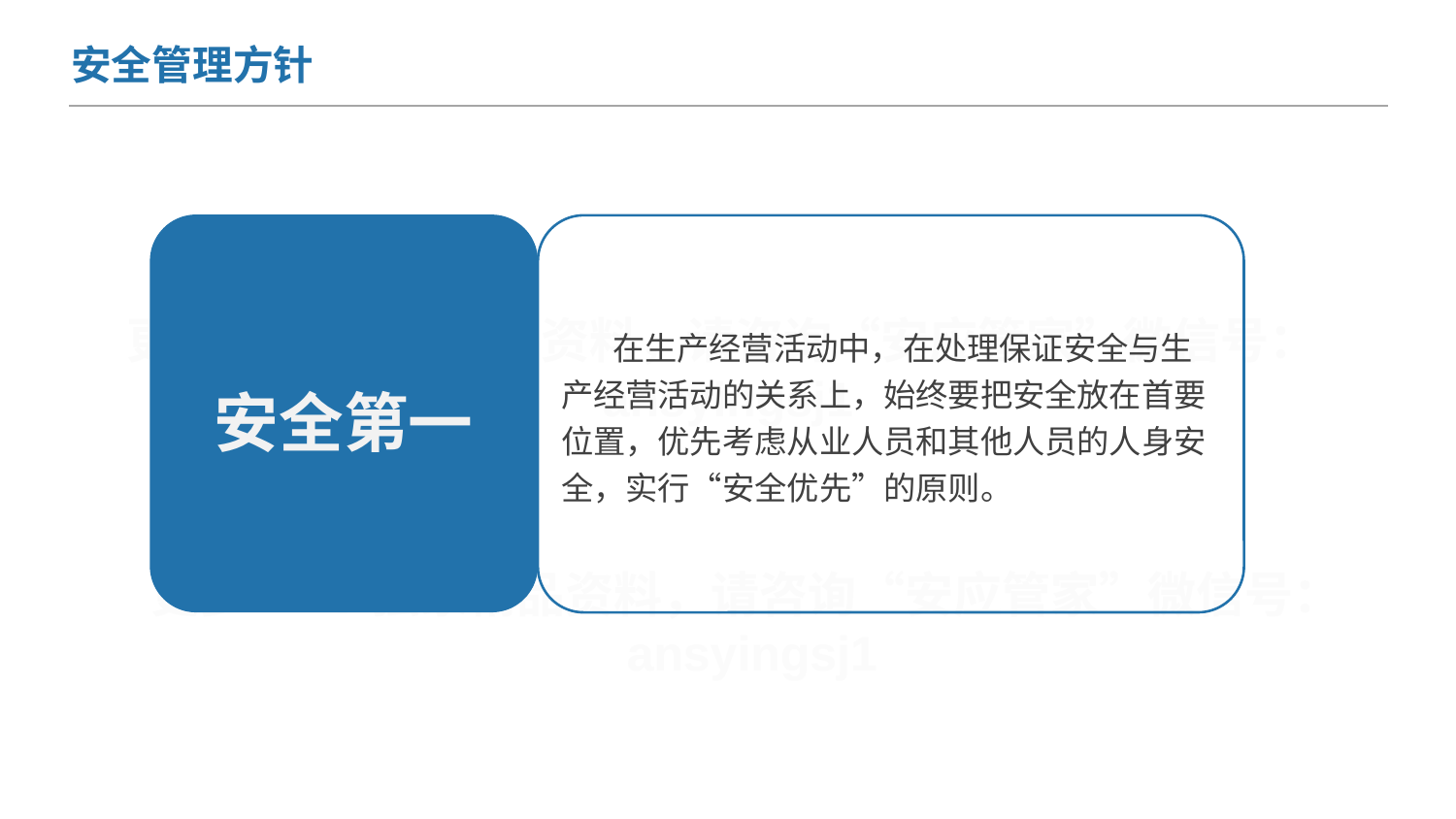

安全管理方针
安全第一
      在生产经营活动中，在处理保证安全与生产经营活动的关系上，始终要把安全放在首要位置，优先考虑从业人员和其他人员的人身安全，实行“安全优先”的原则。